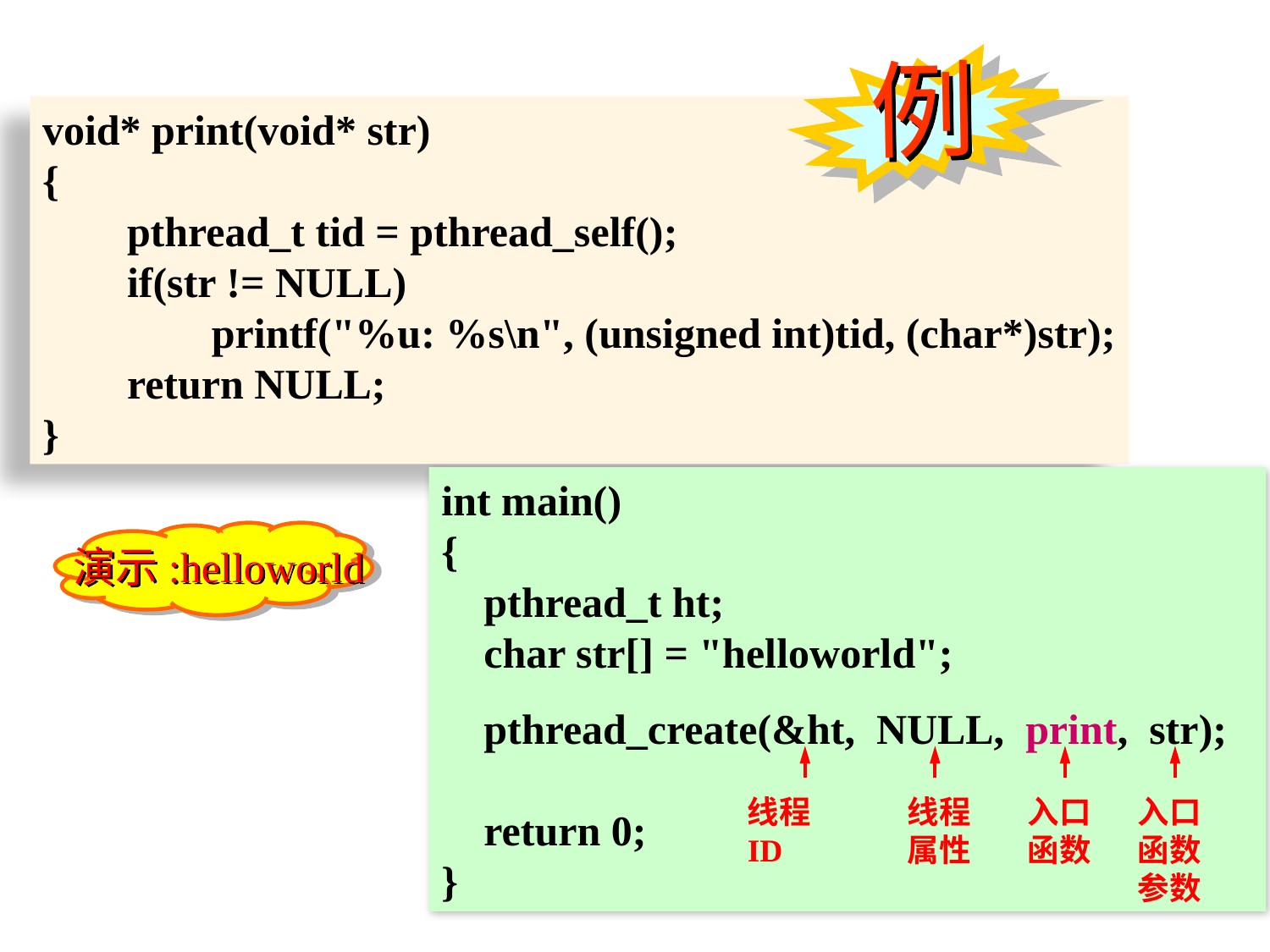

例

void* print(void* str)
{
        pthread_t tid = pthread_self();
        if(str != NULL)
                printf("%u: %s\n", (unsigned int)tid, (char*)str);
        return NULL;
}

int main()
{
    pthread_t ht;
    char str[] = "helloworld";

    pthread_create(&ht,  NULL,  print,  str);

    return 0;
}

演示:helloworld

线程ID

线程
属性

入口
函数

入口
函数
参数
14